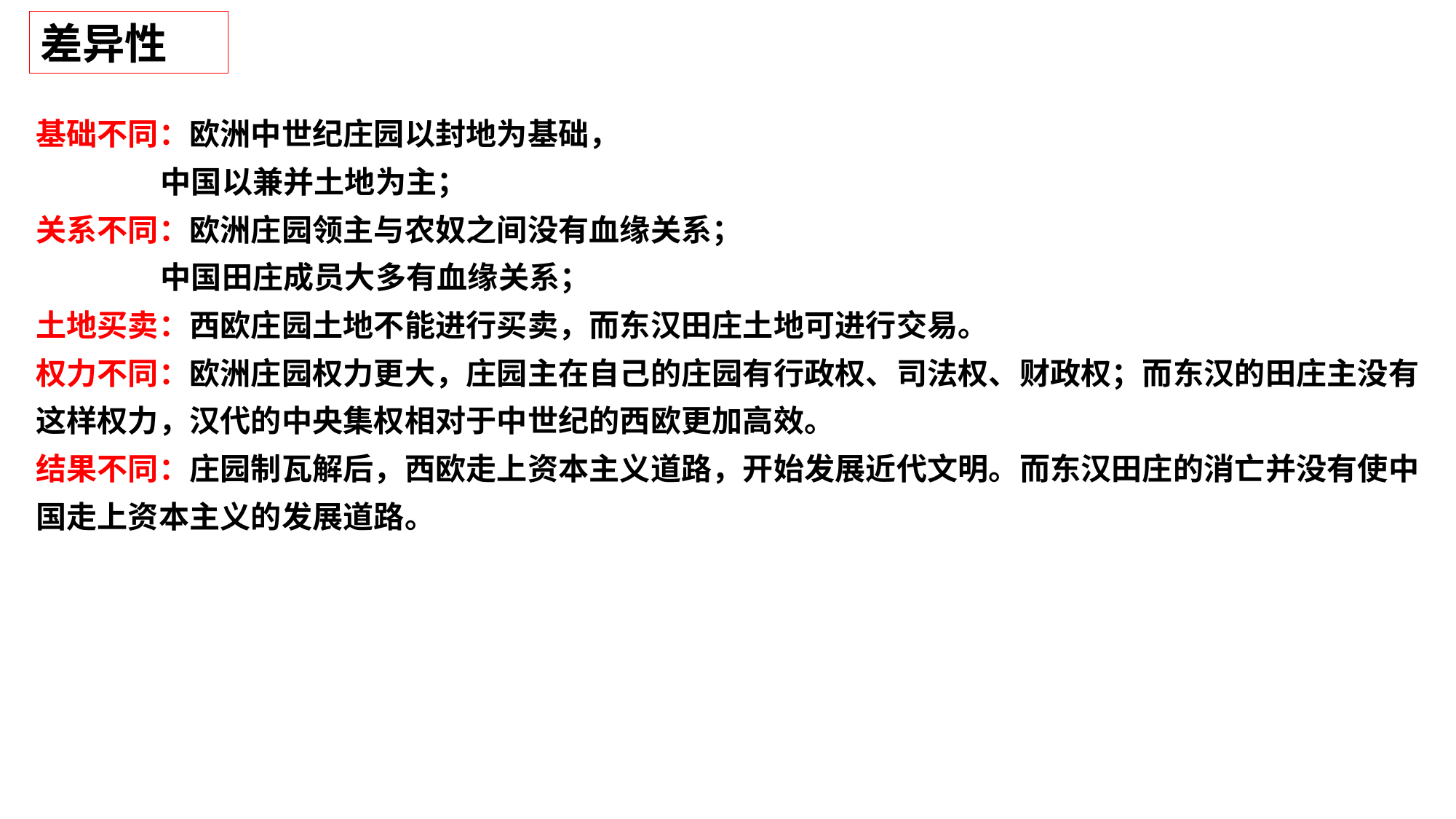

差异性
基础不同：欧洲中世纪庄园以封地为基础，
                 中国以兼并土地为主；
关系不同：欧洲庄园领主与农奴之间没有血缘关系；
                 中国田庄成员大多有血缘关系；
土地买卖：西欧庄园土地不能进行买卖，而东汉田庄土地可进行交易。
权力不同：欧洲庄园权力更大，庄园主在自己的庄园有行政权、司法权、财政权；而东汉的田庄主没有这样权力，汉代的中央集权相对于中世纪的西欧更加高效。
结果不同：庄园制瓦解后，西欧走上资本主义道路，开始发展近代文明。而东汉田庄的消亡并没有使中国走上资本主义的发展道路。